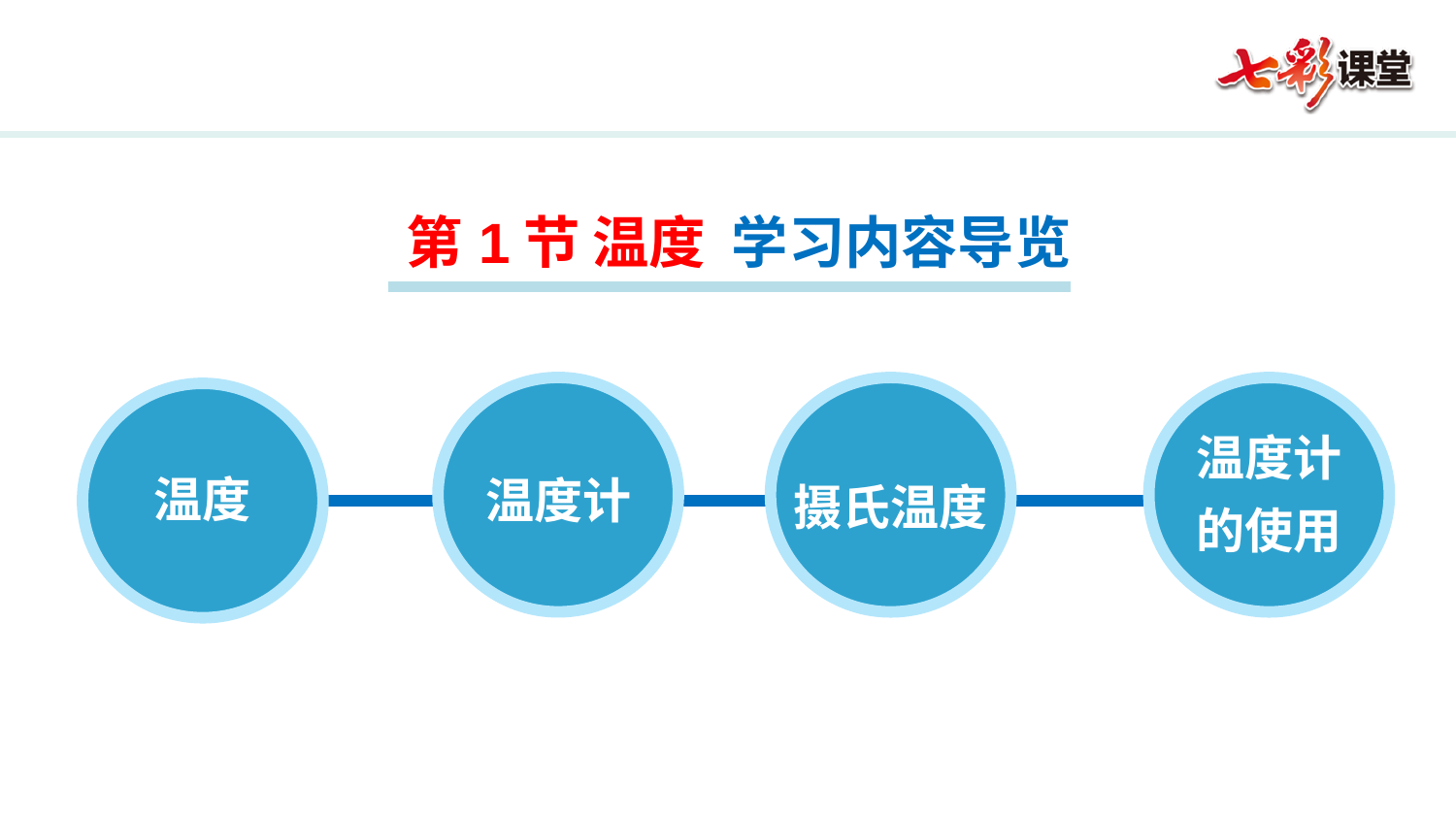

第1节 温度  学习内容导览

温度
温度计
摄氏温度
温度计的使用